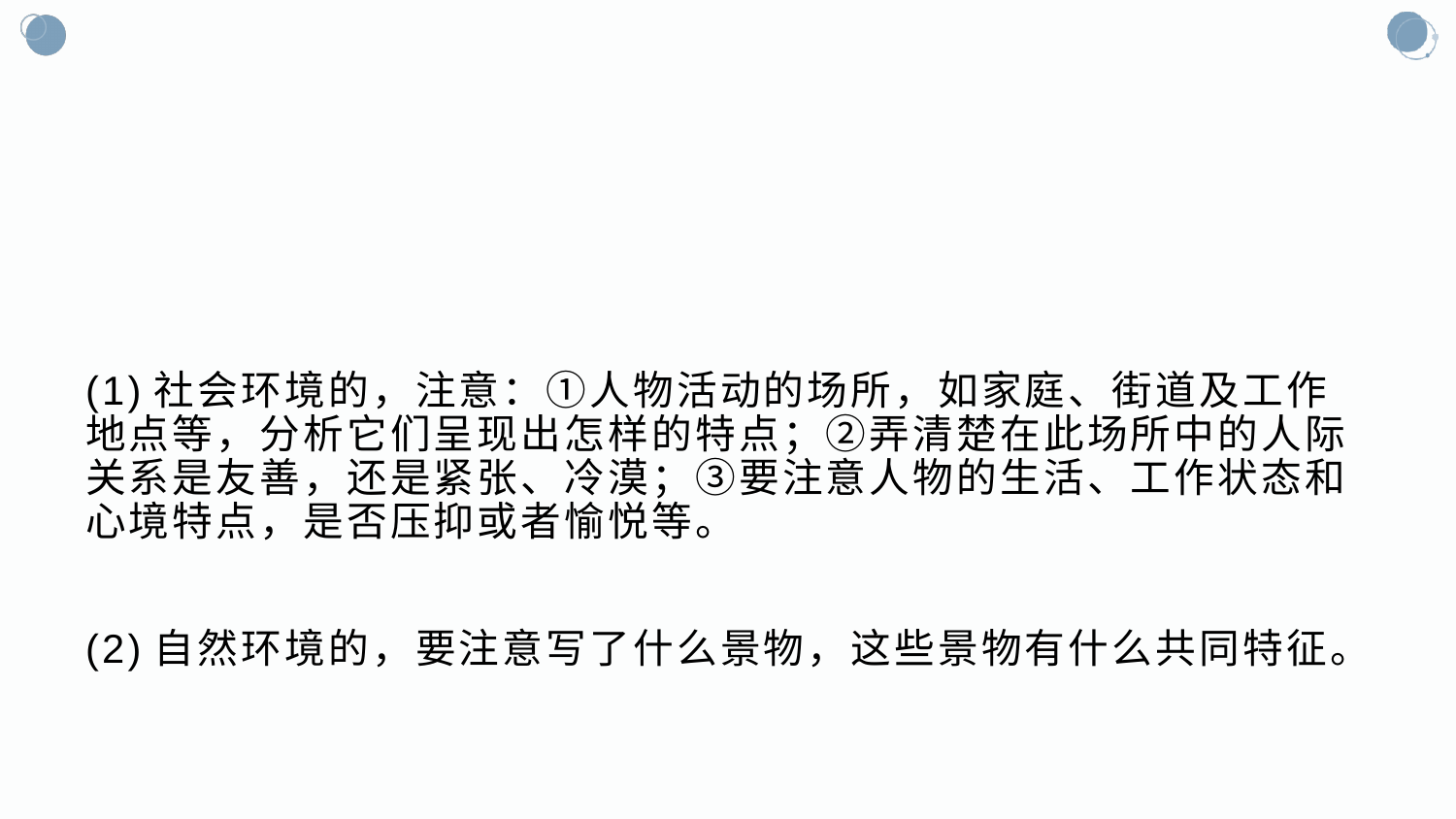

#
(1)社会环境的，注意：①人物活动的场所，如家庭、街道及工作地点等，分析它们呈现出怎样的特点；②弄清楚在此场所中的人际关系是友善，还是紧张、冷漠；③要注意人物的生活、工作状态和心境特点，是否压抑或者愉悦等。

(2)自然环境的，要注意写了什么景物，这些景物有什么共同特征。